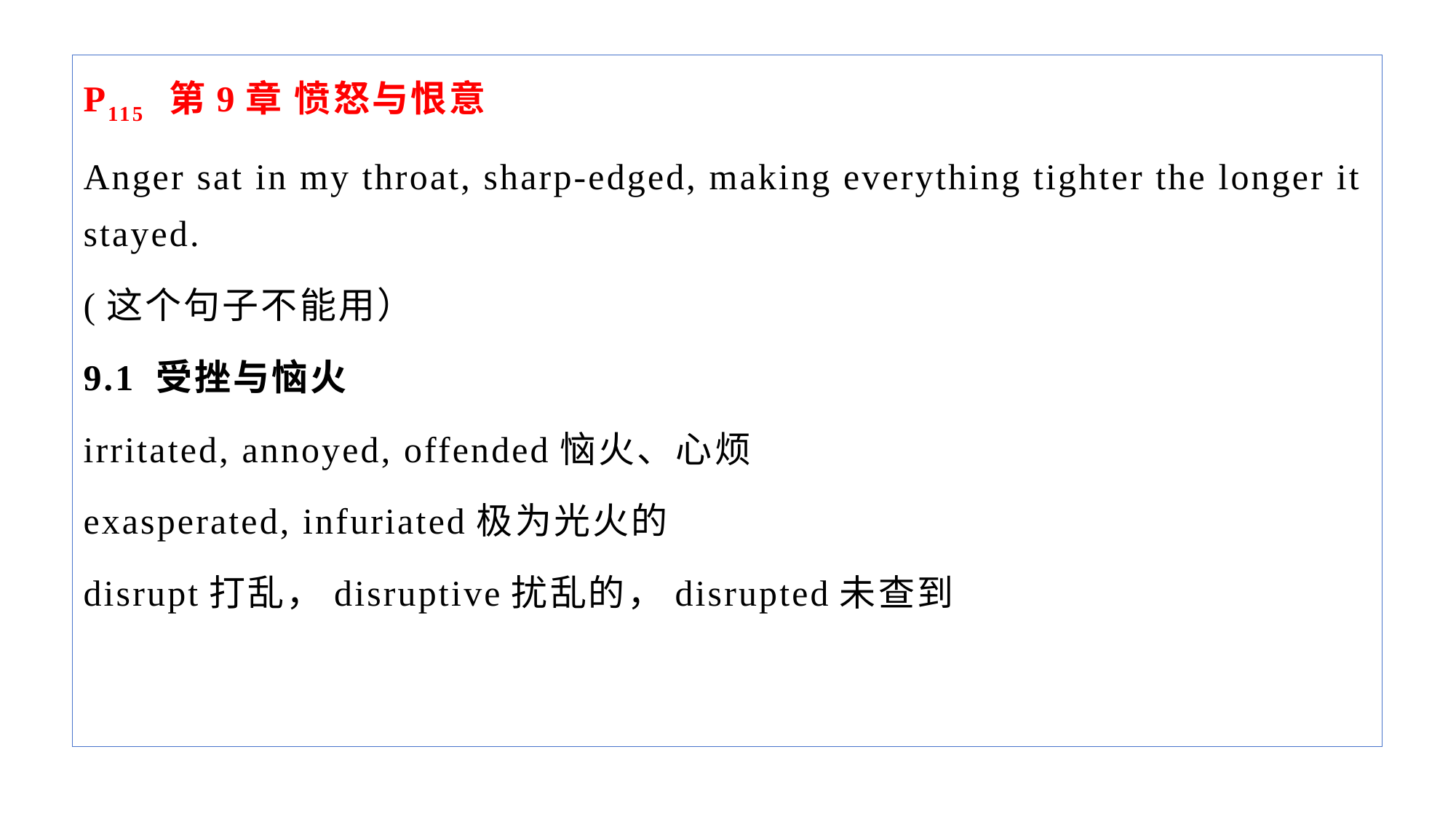

P115  第9章 愤怒与恨意
Anger sat in my throat, sharp-edged, making everything tighter the longer it stayed.
(这个句子不能用）
9.1 受挫与恼火
irritated, annoyed, offended恼火、心烦
exasperated, infuriated极为光火的
disrupt打乱，disruptive扰乱的，disrupted未查到